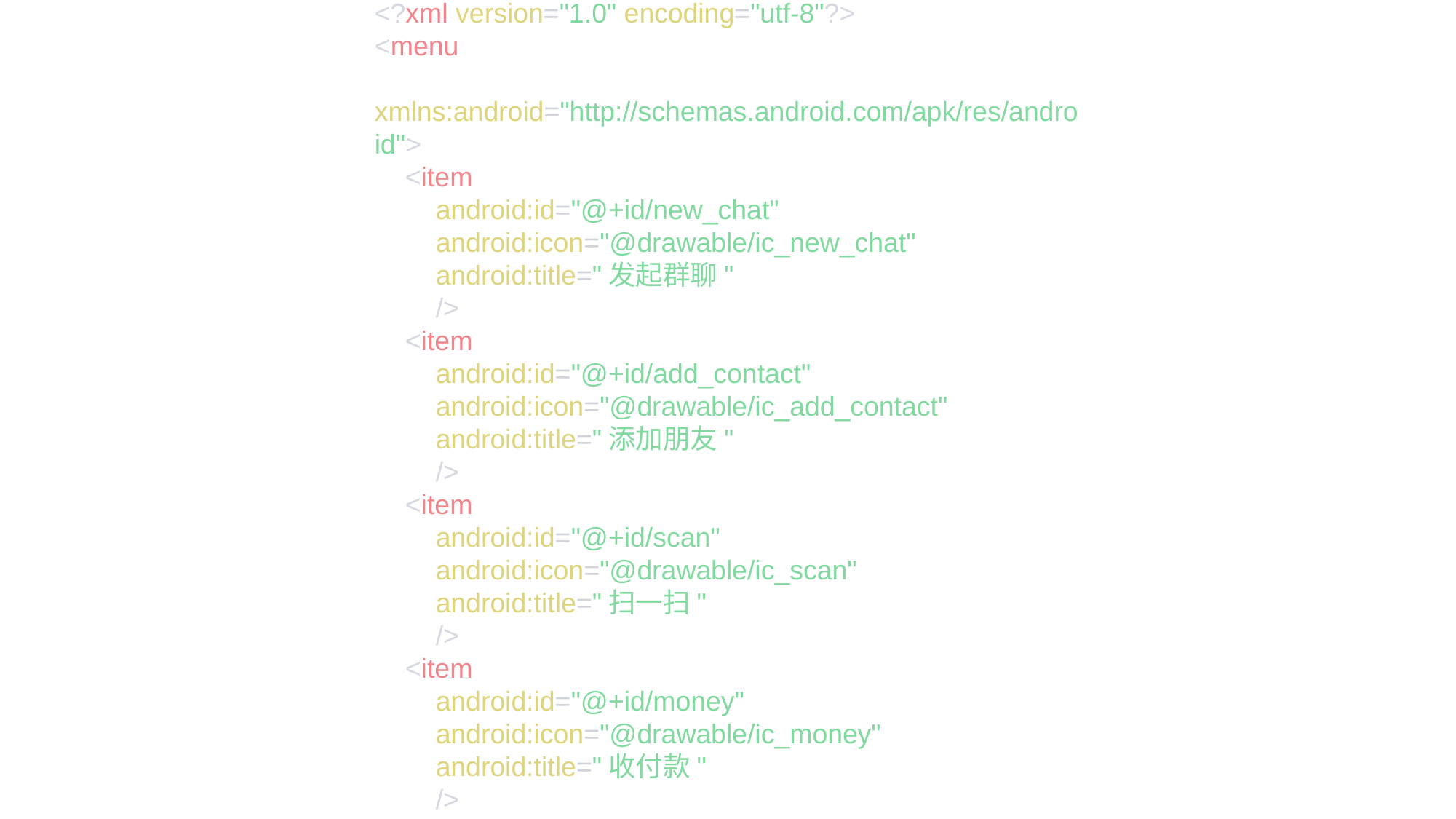

<?xml version="1.0" encoding="utf-8"?>
<menu
    xmlns:android="http://schemas.android.com/apk/res/android">
    <item
        android:id="@+id/new_chat"
        android:icon="@drawable/ic_new_chat"
        android:title="发起群聊"
        />
    <item
        android:id="@+id/add_contact"
        android:icon="@drawable/ic_add_contact"
        android:title="添加朋友"
        />
    <item
        android:id="@+id/scan"
        android:icon="@drawable/ic_scan"
        android:title="扫一扫"
        />
    <item
        android:id="@+id/money"
        android:icon="@drawable/ic_money"
        android:title="收付款"
        />
</menu>